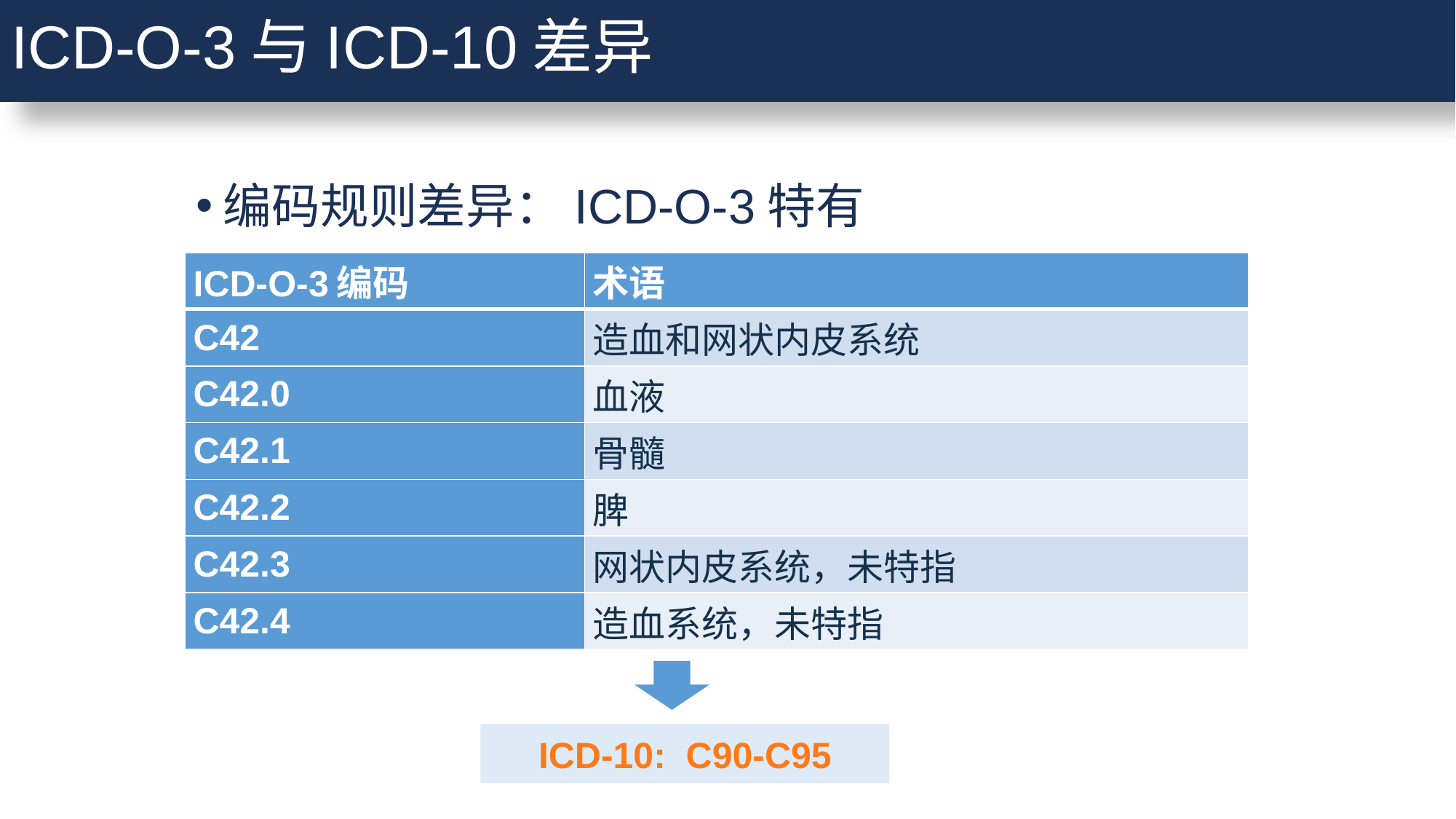

# ICD-O-3与ICD-10差异
编码规则差异：ICD-O-3特有
| ICD-O-3编码 | 术语 |
| --- | --- |
| C42 | 造血和网状内皮系统 |
| C42.0 | 血液 |
| C42.1 | 骨髓 |
| C42.2 | 脾 |
| C42.3 | 网状内皮系统，未特指 |
| C42.4 | 造血系统，未特指 |

ICD-10:  C90-C95